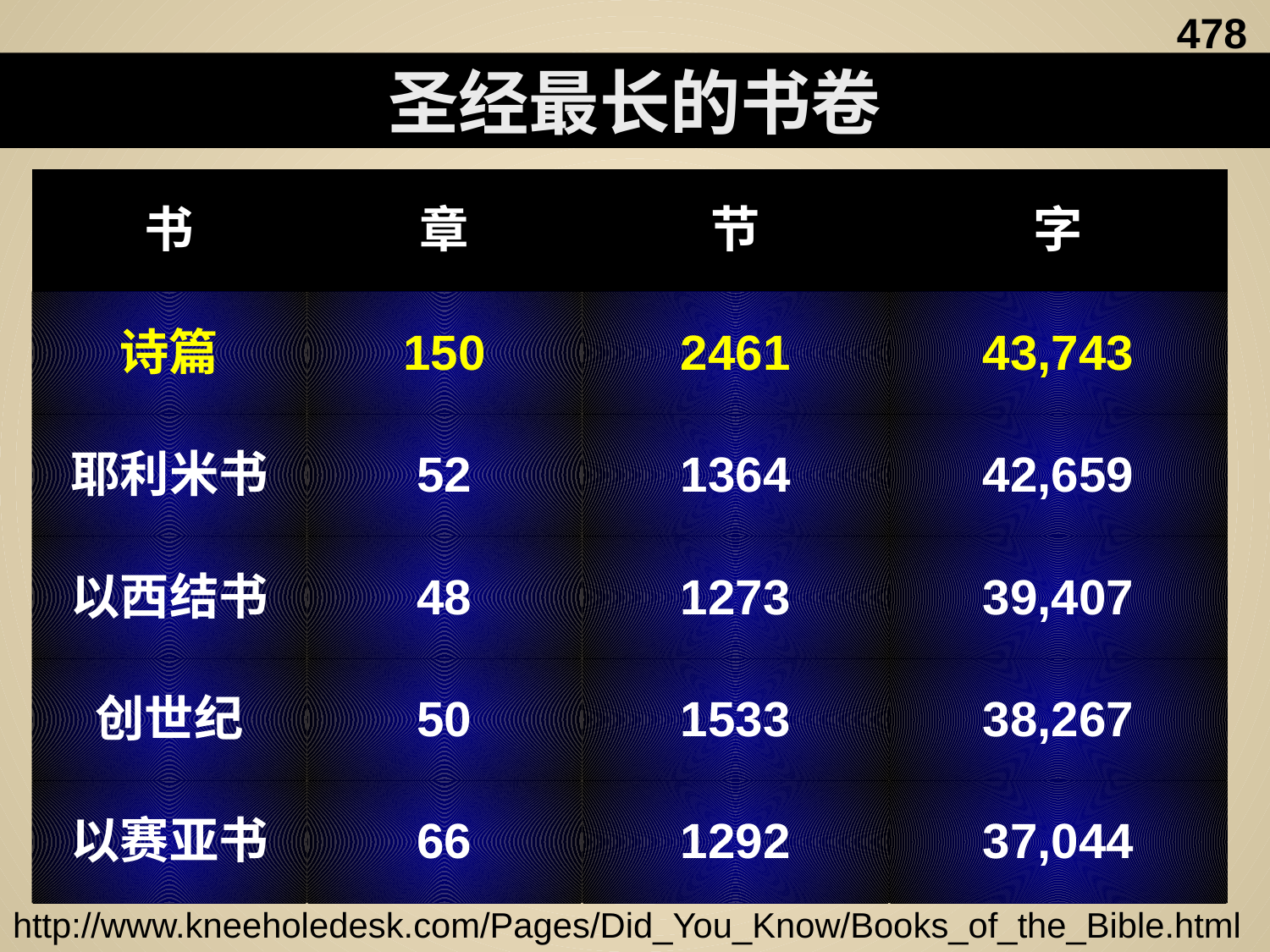

478
圣经最长的书卷
| 书 | 章 | 节 | 字 |
| --- | --- | --- | --- |
| 诗篇 | 150 | 2461 | 43,743 |
| 耶利米书 | 52 | 1364 | 42,659 |
| 以西结书 | 48 | 1273 | 39,407 |
| 创世纪 | 50 | 1533 | 38,267 |
| 以赛亚书 | 66 | 1292 | 37,044 |

http://www.kneeholedesk.com/Pages/Did_You_Know/Books_of_the_Bible.html